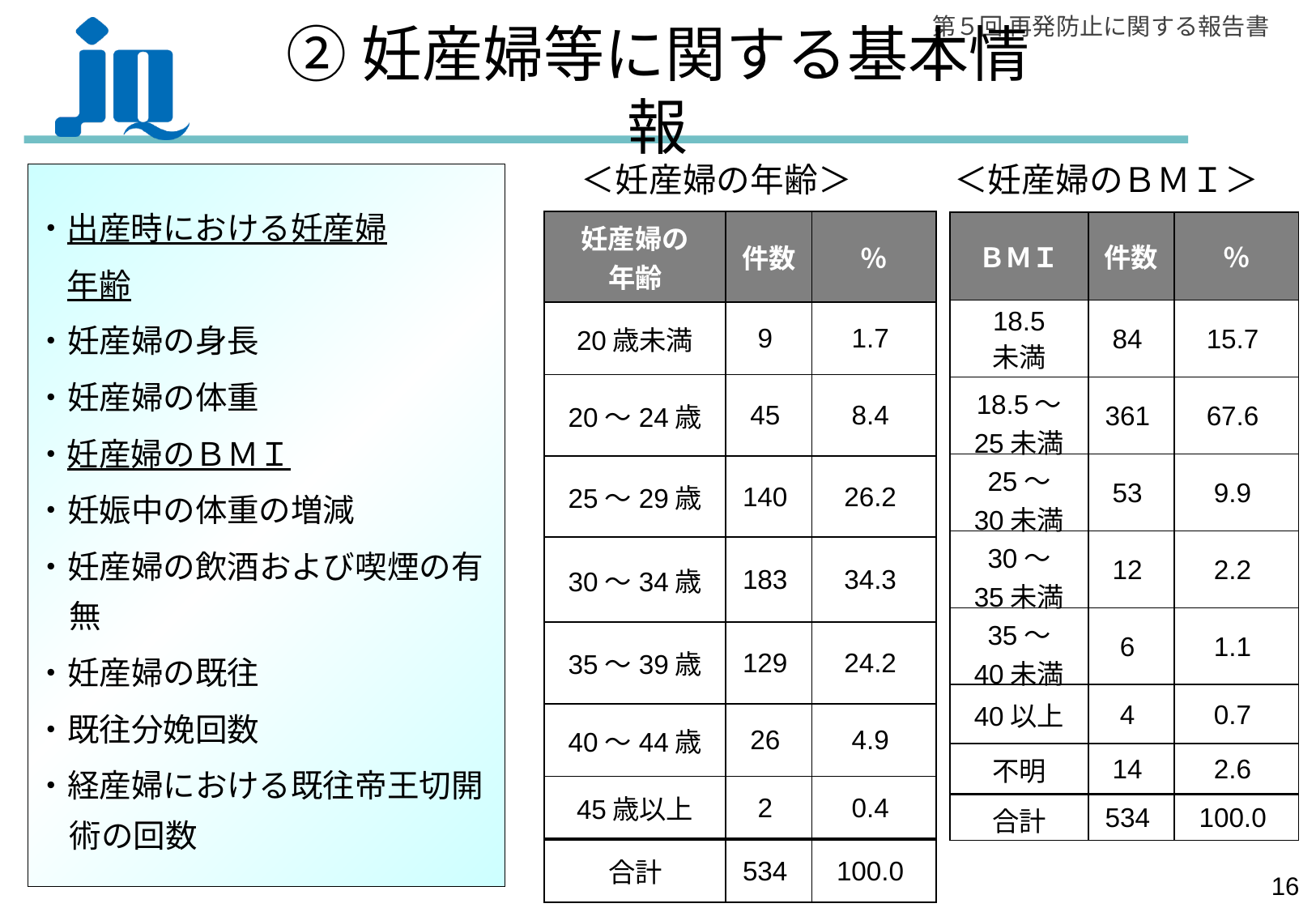

# ②妊産婦等に関する基本情報
＜妊産婦のＢＭＩ＞
＜妊産婦の年齢＞
・出産時における妊産婦
　年齢
・妊産婦の身長
・妊産婦の体重
・妊産婦のＢＭＩ
・妊娠中の体重の増減
・妊産婦の飲酒および喫煙の有無
・妊産婦の既往
・既往分娩回数
・経産婦における既往帝王切開術の回数
| 妊産婦の 年齢 | 件数 | ％ |
| --- | --- | --- |
| 20歳未満 | 9 | 1.7 |
| 20～24歳 | 45 | 8.4 |
| 25～29歳 | 140 | 26.2 |
| 30～34歳 | 183 | 34.3 |
| 35～39歳 | 129 | 24.2 |
| 40～44歳 | 26 | 4.9 |
| 45歳以上 | 2 | 0.4 |
| 合計 | 534 | 100.0 |
| ＢＭＩ | 件数 | ％ |
| --- | --- | --- |
| 18.5 未満 | 84 | 15.7 |
| 18.5～ 25未満 | 361 | 67.6 |
| 25～ 30未満 | 53 | 9.9 |
| 30～ 35未満 | 12 | 2.2 |
| 35～ 40未満 | 6 | 1.1 |
| 40以上 | 4 | 0.7 |
| 不明 | 14 | 2.6 |
| 合計 | 534 | 100.0 |
16